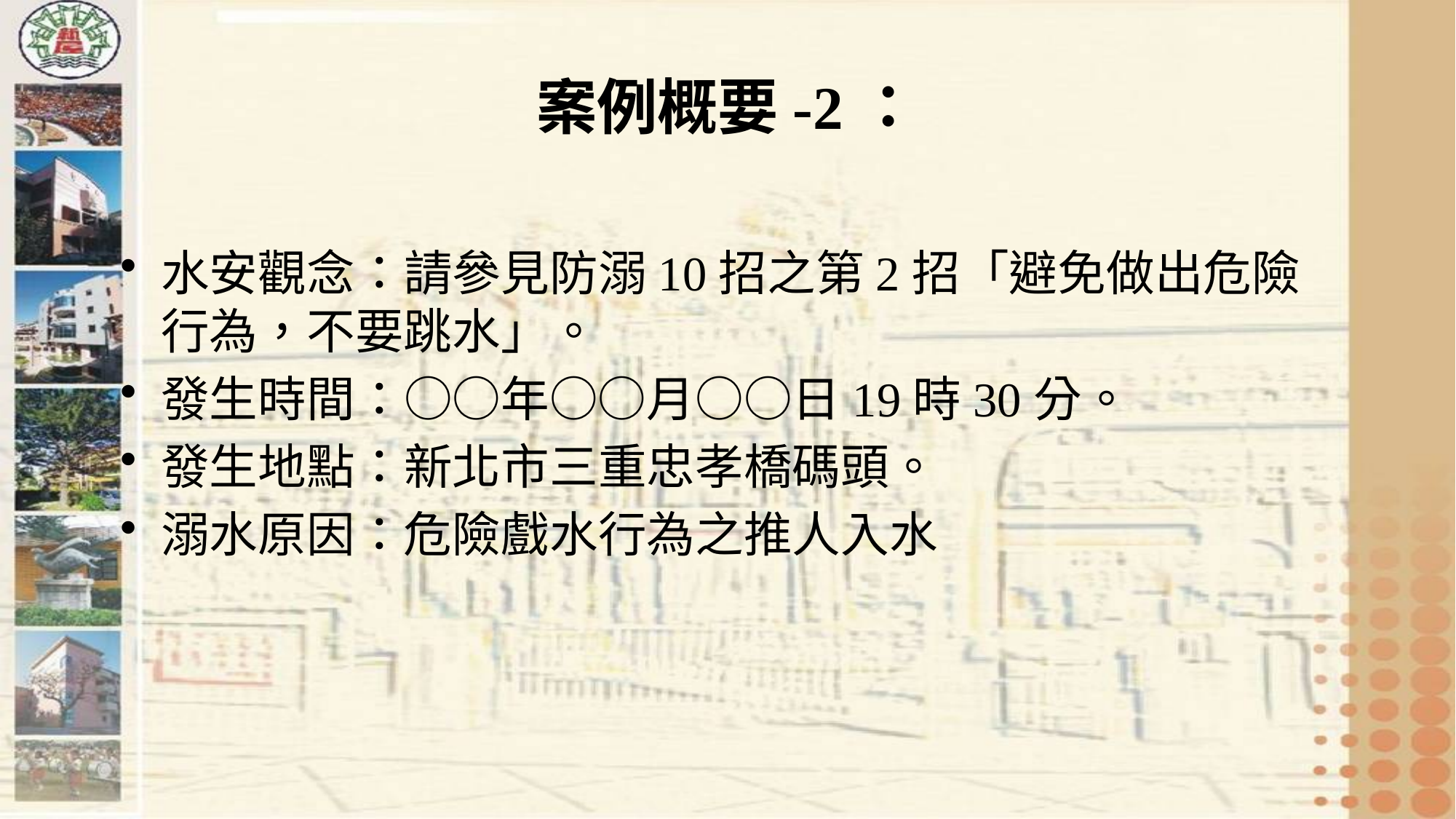

# 案例概要-2：
水安觀念：請參見防溺10招之第2招「避免做出危險行為，不要跳水」。
發生時間：○○年○○月○○日19時30分。
發生地點：新北市三重忠孝橋碼頭。
溺水原因：危險戲水行為之推人入水